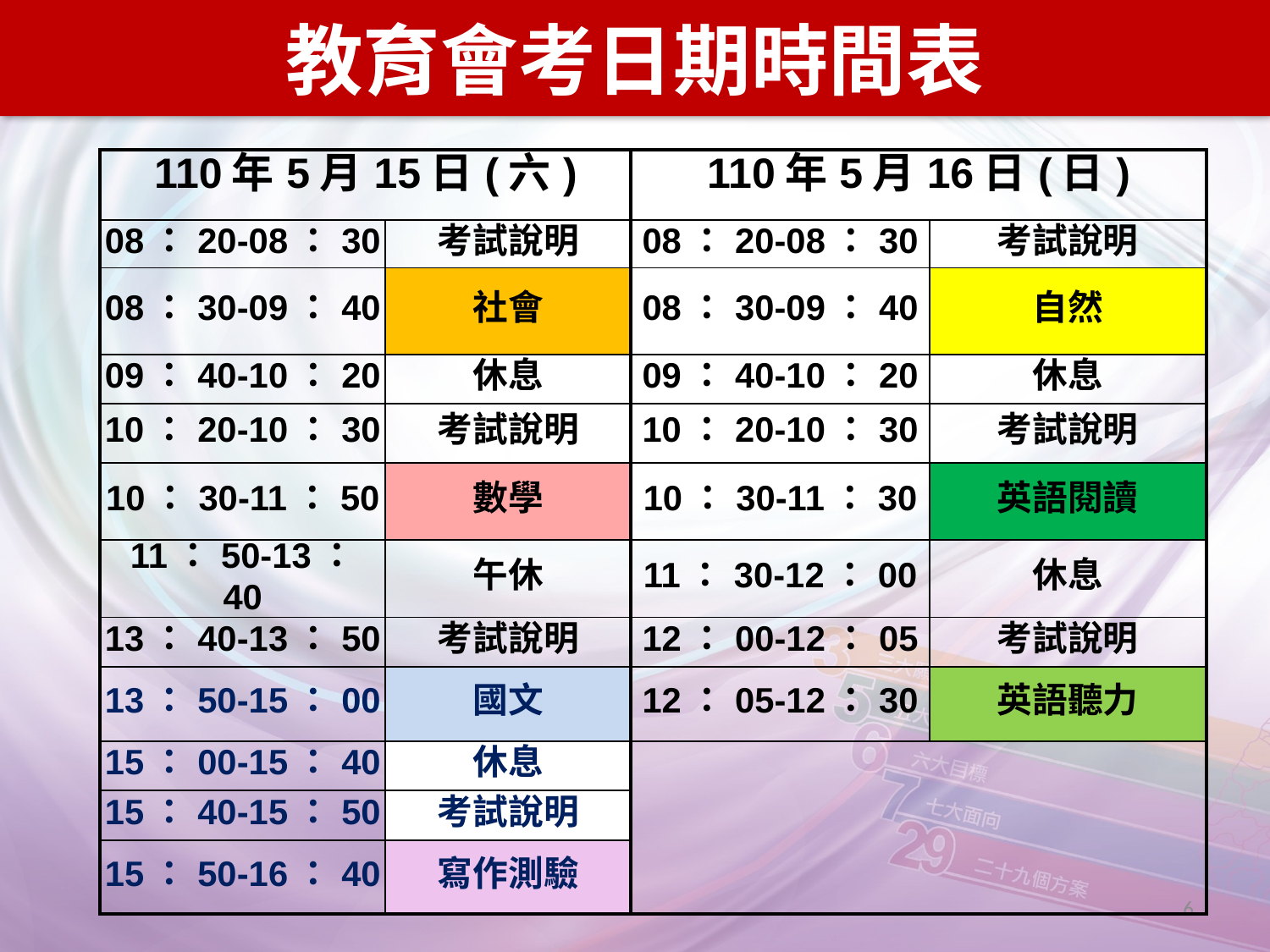

教育會考日期時間表
| 110年5月15日(六) |  | 110年5月16日(日) |  |  |
| --- | --- | --- | --- | --- |
| 08：20-08：30 | 考試說明 | 08：20-08：30 | 考試說明 |  |
| 08：30-09：40 | 社會 | 08：30-09：40 | 自然 |  |
| 09：40-10：20 | 休息 | 09：40-10：20 | 休息 |  |
| 10：20-10：30 | 考試說明 | 10：20-10：30 | 考試說明 |  |
| 10：30-11：50 | 數學 | 10：30-11：30 | 英語閱讀 |  |
| 11：50-13：40 | 午休 | 11：30-12：00 | 休息 |  |
| 13：40-13：50 | 考試說明 | 12：00-12：05 | 考試說明 |  |
| 13：50-15：00 | 國文 | 12：05-12：30 | 英語聽力 |  |
| 15：00-15：40 | 休息 |  |  |  |
| 15：40-15：50 | 考試說明 |  |  |  |
| 15：50-16：40 | 寫作測驗 |  |  |  |
6